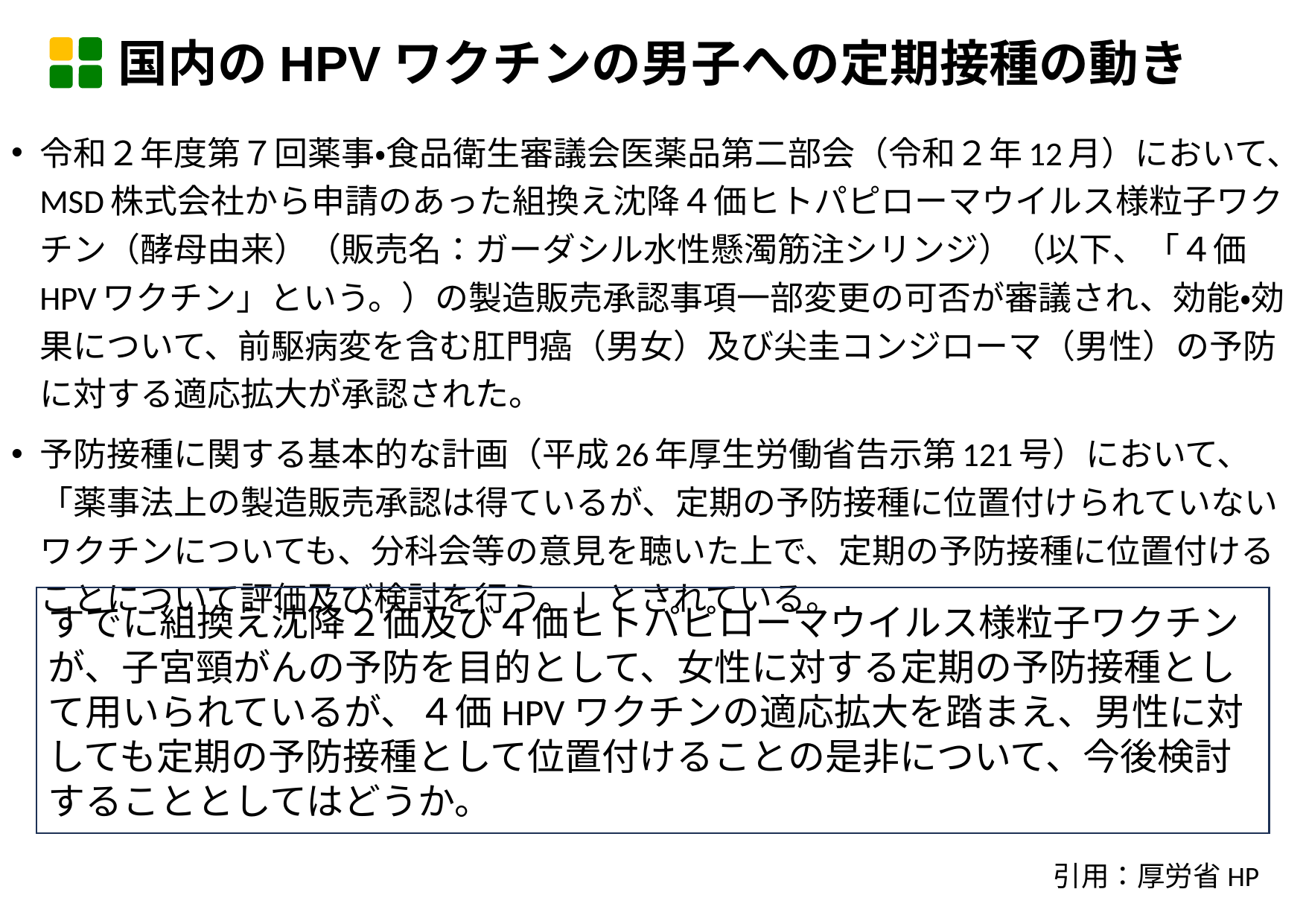

国内のHPVワクチンの男子への定期接種の動き

令和２年度第７回薬事・食品衛生審議会医薬品第二部会（令和２年12月）において、MSD株式会社から申請のあった組換え沈降４価ヒトパピローマウイルス様粒子ワクチン（酵母由来）（販売名：ガーダシル水性懸濁筋注シリンジ）（以下、「４価HPVワクチン」という。）の製造販売承認事項一部変更の可否が審議され、効能・効果について、前駆病変を含む肛門癌（男女）及び尖圭コンジローマ（男性）の予防に対する適応拡大が承認された。
予防接種に関する基本的な計画（平成26年厚生労働省告示第121号）において、「薬事法上の製造販売承認は得ているが、定期の予防接種に位置付けられていないワクチンについても、分科会等の意見を聴いた上で、定期の予防接種に位置付けることについて評価及び検討を行う。」とされている。

すでに組換え沈降２価及び４価ヒトパピローマウイルス様粒子ワクチンが、子宮頸がんの予防を目的として、女性に対する定期の予防接種として用いられているが、４価HPVワクチンの適応拡大を踏まえ、男性に対しても定期の予防接種として位置付けることの是非について、今後検討することとしてはどうか。
引用：厚労省HP